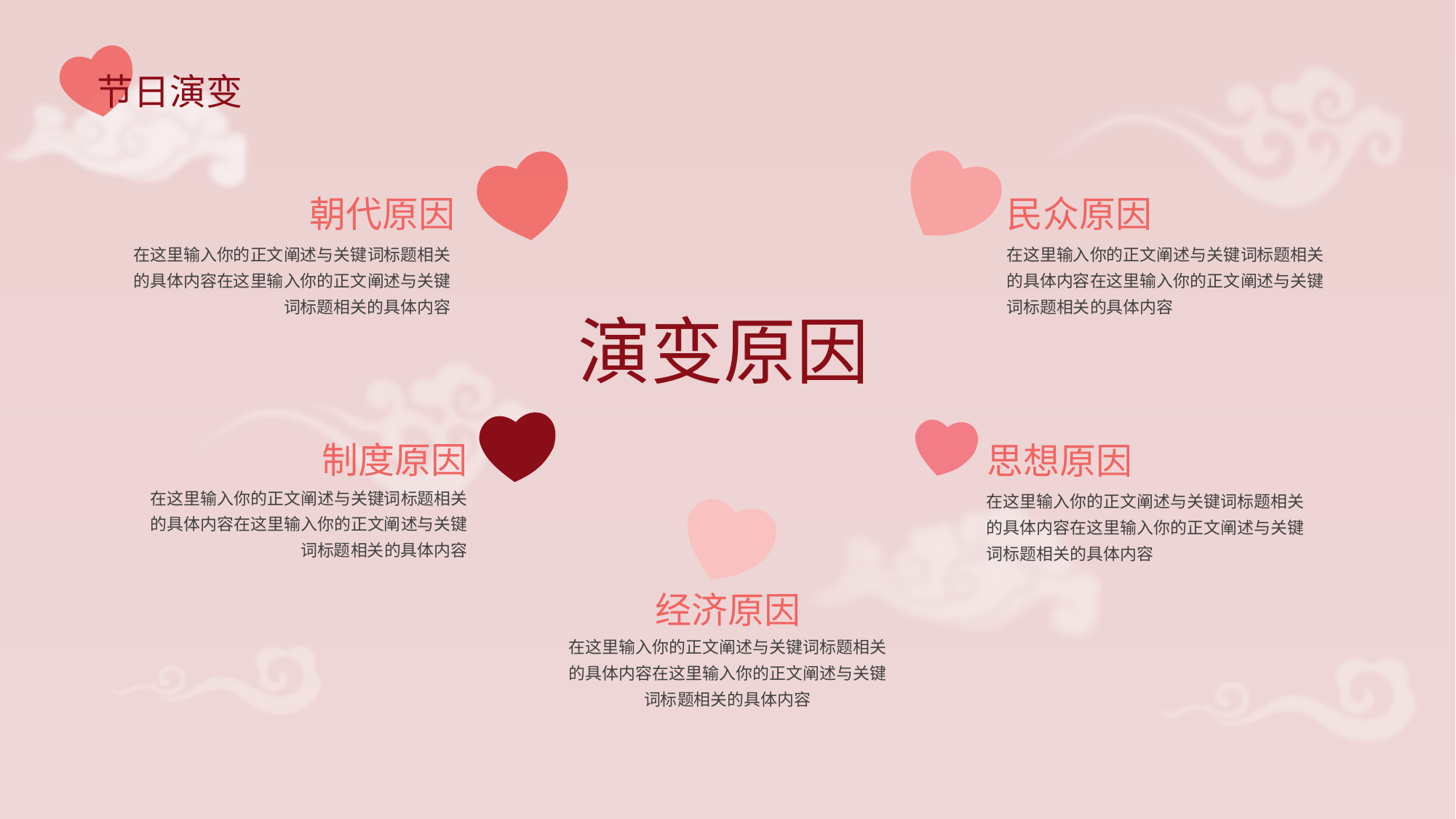

节日演变

朝代原因
民众原因
在这里输入你的正文阐述与关键词标题相关的具体内容在这里输入你的正文阐述与关键词标题相关的具体内容
在这里输入你的正文阐述与关键词标题相关的具体内容在这里输入你的正文阐述与关键词标题相关的具体内容
演变原因

制度原因
思想原因
在这里输入你的正文阐述与关键词标题相关的具体内容在这里输入你的正文阐述与关键词标题相关的具体内容
在这里输入你的正文阐述与关键词标题相关的具体内容在这里输入你的正文阐述与关键词标题相关的具体内容

经济原因
在这里输入你的正文阐述与关键词标题相关的具体内容在这里输入你的正文阐述与关键词标题相关的具体内容